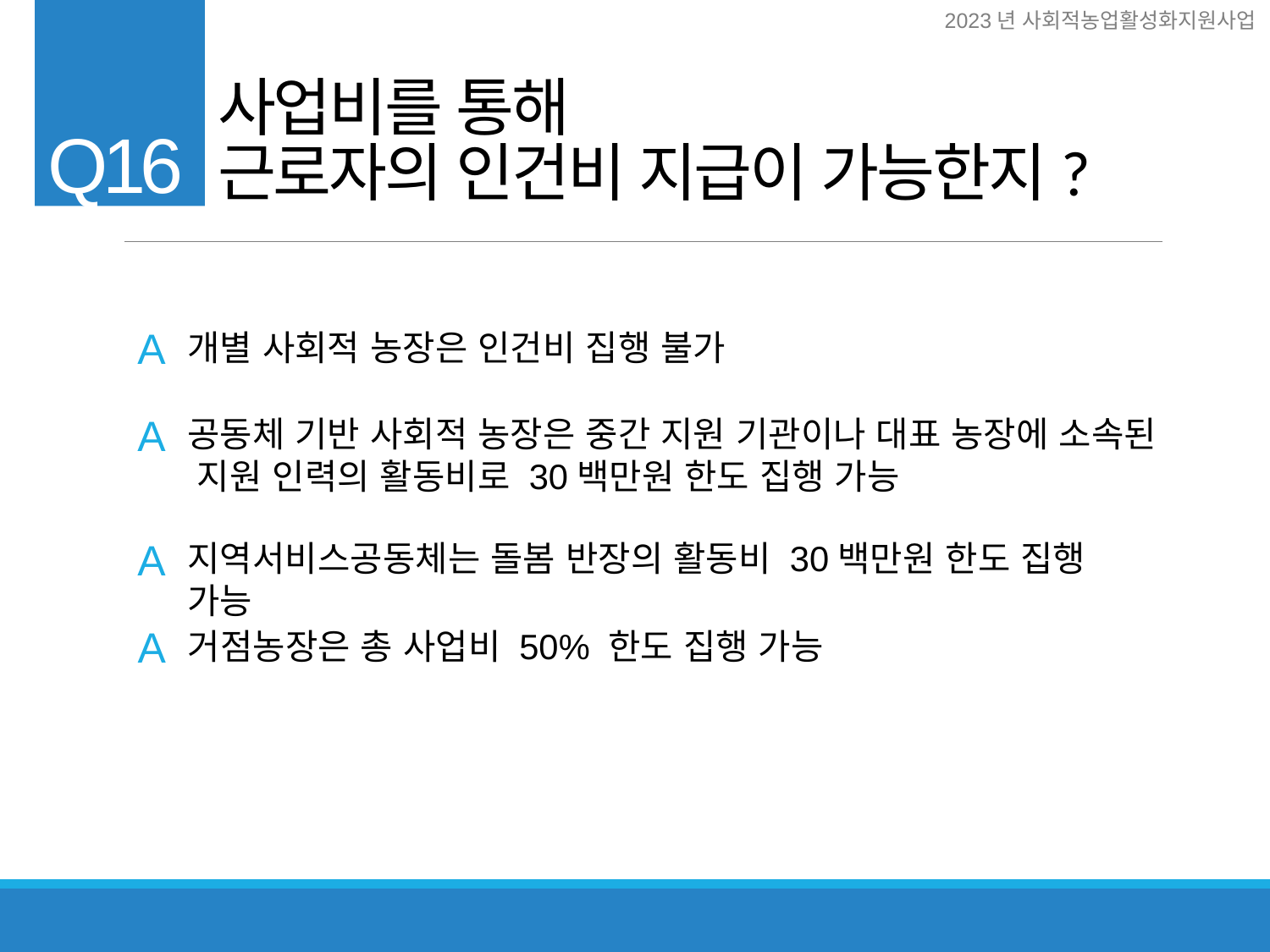

사업비를 통해
근로자의 인건비 지급이 가능한지?
Q16
A
개별 사회적 농장은 인건비 집행 불가
A
공동체 기반 사회적 농장은 중간 지원 기관이나 대표 농장에 소속된  지원 인력의 활동비로 30백만원 한도 집행 가능
A
지역서비스공동체는 돌봄 반장의 활동비 30백만원 한도 집행 가능
A
거점농장은 총 사업비 50% 한도 집행 가능